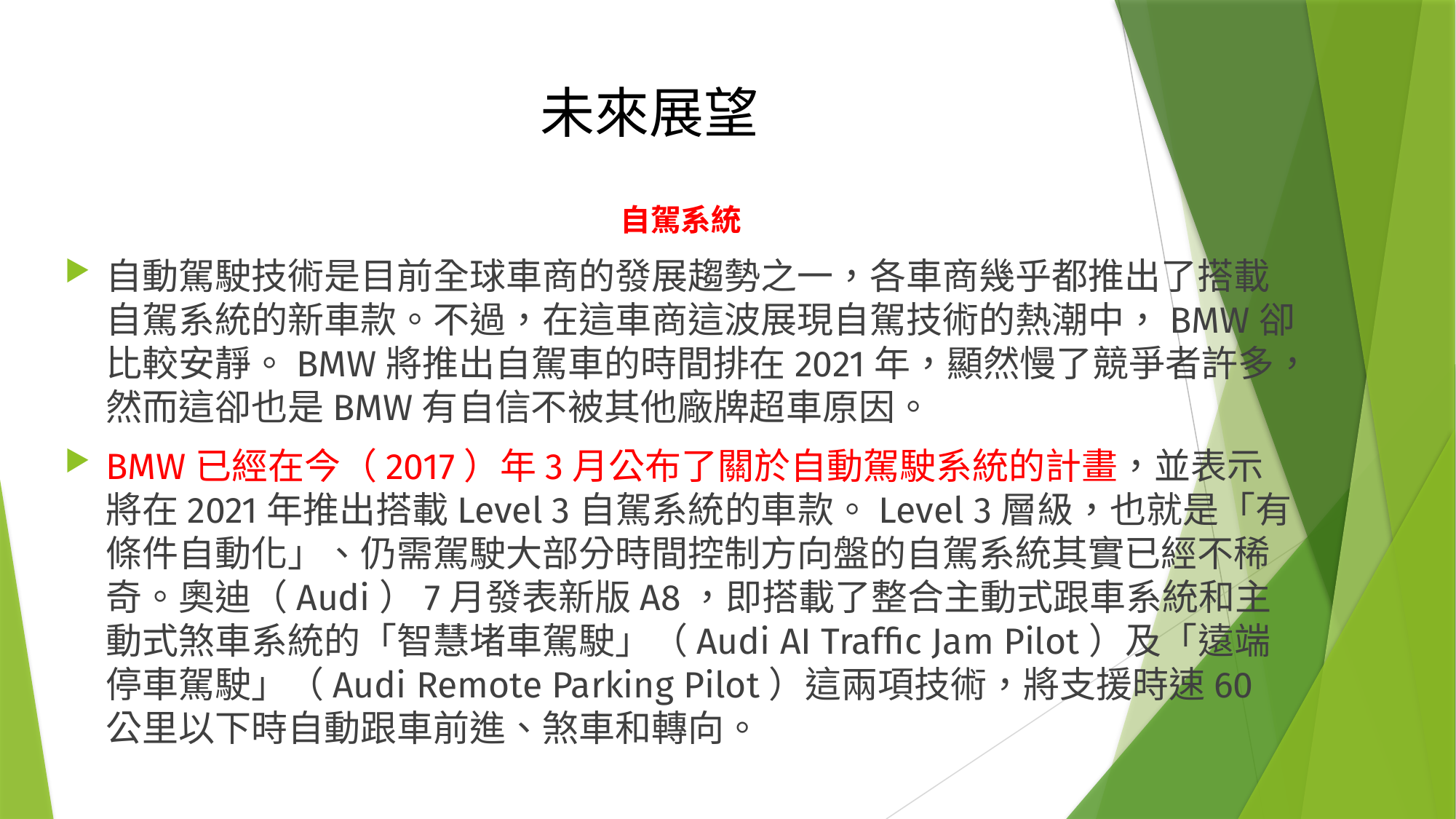

# 未來展望
自駕系統
自動駕駛技術是目前全球車商的發展趨勢之一，各車商幾乎都推出了搭載自駕系統的新車款。不過，在這車商這波展現自駕技術的熱潮中，BMW卻比較安靜。BMW將推出自駕車的時間排在2021年，顯然慢了競爭者許多，然而這卻也是BMW有自信不被其他廠牌超車原因。
BMW已經在今（2017）年3月公布了關於自動駕駛系統的計畫，並表示將在2021年推出搭載Level 3自駕系統的車款。Level 3層級，也就是「有條件自動化」、仍需駕駛大部分時間控制方向盤的自駕系統其實已經不稀奇。奧迪（Audi）7月發表新版A8，即搭載了整合主動式跟車系統和主動式煞車系統的「智慧堵車駕駛」（Audi AI Traffic Jam Pilot）及「遠端停車駕駛」（Audi Remote Parking Pilot）這兩項技術，將支援時速60公里以下時自動跟車前進、煞車和轉向。